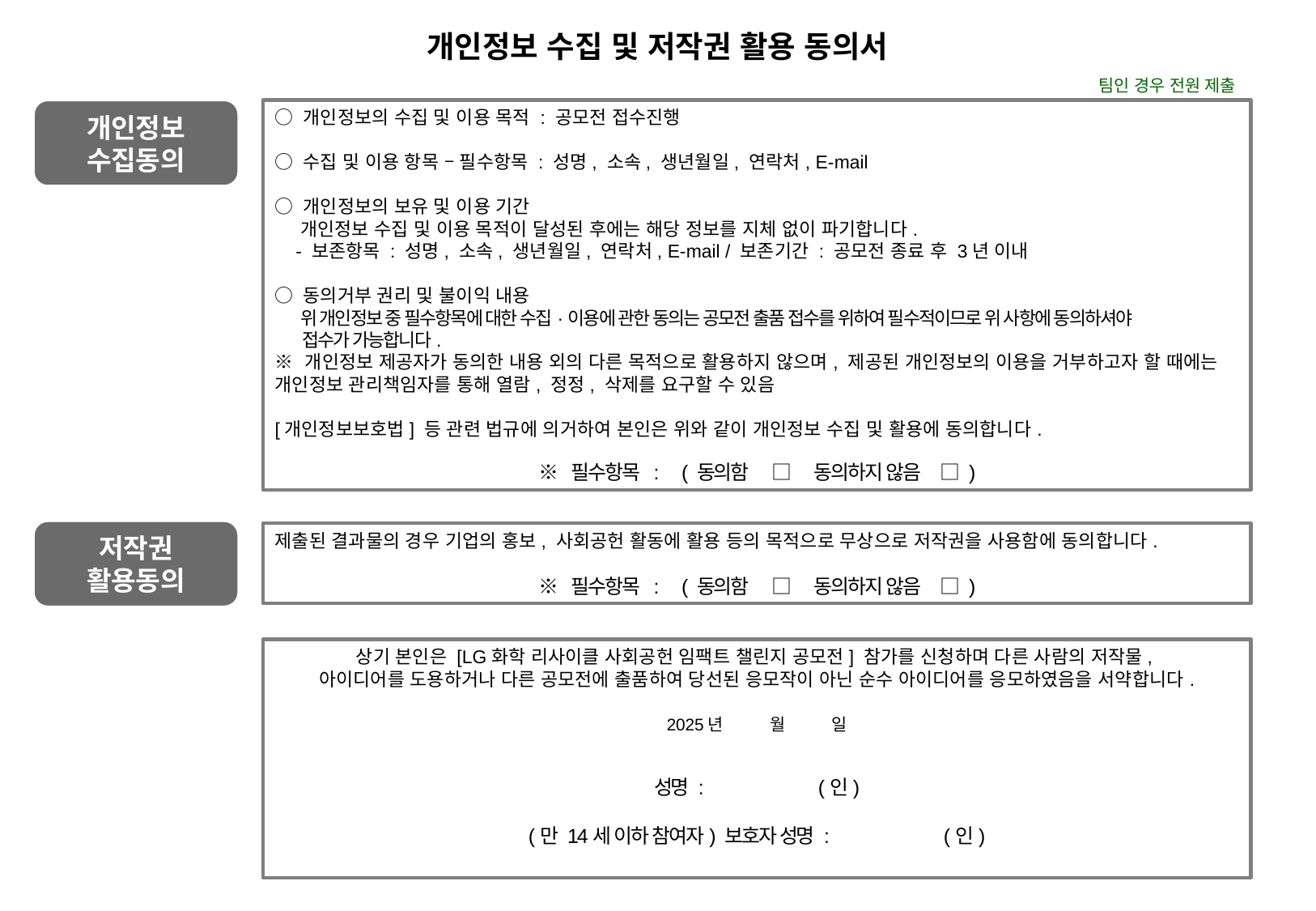

개인정보 수집 및 저작권 활용 동의서
팀인 경우 전원 제출
개인정보
수집동의
○ 개인정보의 수집 및 이용 목적 : 공모전 접수진행

○ 수집 및 이용 항목 – 필수항목 : 성명, 소속, 생년월일, 연락처, E-mail

○ 개인정보의 보유 및 이용 기간
    개인정보 수집 및 이용 목적이 달성된 후에는 해당 정보를 지체 없이 파기합니다.
    - 보존항목 : 성명, 소속, 생년월일, 연락처, E-mail / 보존기간 : 공모전 종료 후 3년 이내

○ 동의거부 권리 및 불이익 내용
    위 개인정보 중 필수항목에 대한 수집·이용에 관한 동의는 공모전 출품 접수를 위하여 필수적이므로 위 사항에 동의하셔야
      접수가 가능합니다.
※  개인정보 제공자가 동의한 내용 외의 다른 목적으로 활용하지 않으며, 제공된 개인정보의 이용을 거부하고자 할 때에는 개인정보 관리책임자를 통해 열람, 정정, 삭제를 요구할 수 있음

[개인정보보호법] 등 관련 법규에 의거하여 본인은 위와 같이 개인정보 수집 및 활용에 동의합니다.

※  필수항목  :      ( 동의함      □      동의하지 않음     □ )
저작권
활용동의
제출된 결과물의 경우 기업의 홍보, 사회공헌 활동에 활용 등의 목적으로 무상으로 저작권을 사용함에 동의합니다.

※  필수항목  :      ( 동의함      □      동의하지 않음     □ )
상기 본인은 [LG화학 리사이클 사회공헌 임팩트 챌린지 공모전] 참가를 신청하며 다른 사람의 저작물,
아이디어를 도용하거나 다른 공모전에 출품하여 당선된 응모작이 아닌 순수 아이디어를 응모하였음을 서약합니다.

2025년          월          일

성명 :                             (인)

(만 14세 이하 참여자) 보호자 성명 :                             (인)